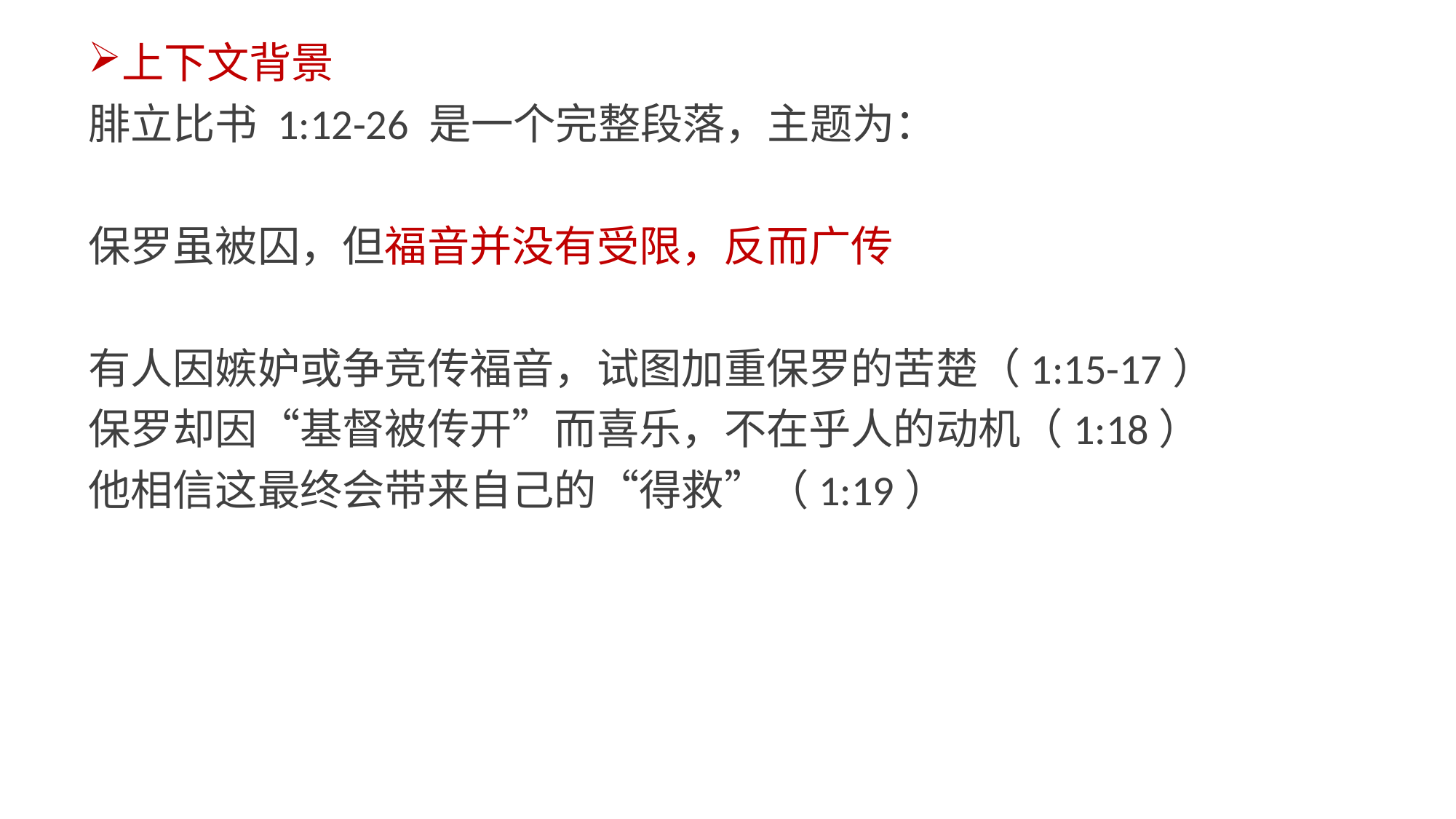

上下文背景
腓立比书 1:12-26 是一个完整段落，主题为：

保罗虽被囚，但福音并没有受限，反而广传

有人因嫉妒或争竞传福音，试图加重保罗的苦楚（1:15-17）
保罗却因“基督被传开”而喜乐，不在乎人的动机（1:18）
他相信这最终会带来自己的“得救”（1:19）